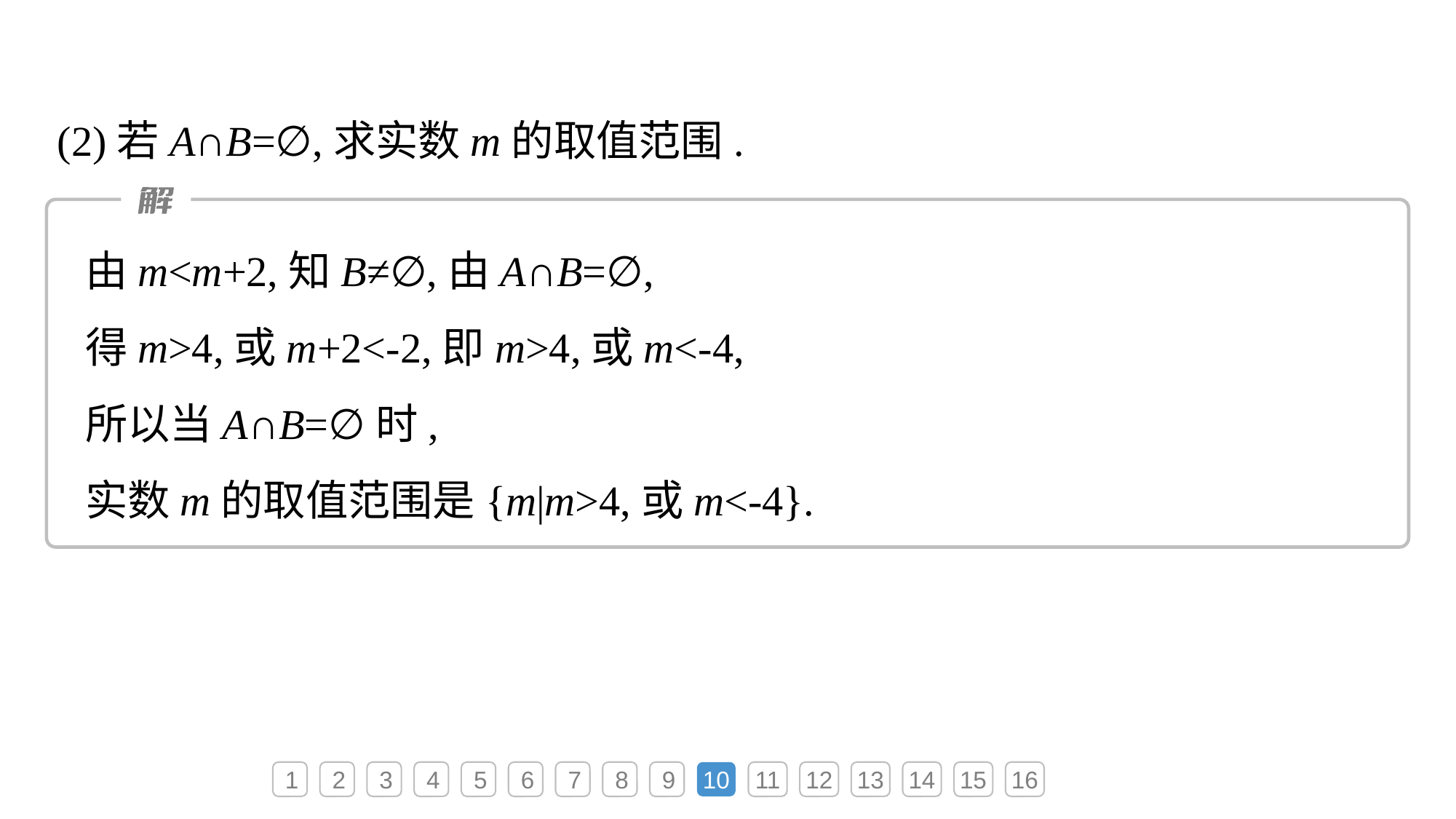

(2)若A∩B=∅,求实数m的取值范围.

由m<m+2,知B≠∅,由A∩B=∅,
得m>4,或m+2<-2,即m>4,或m<-4,
所以当A∩B=∅时,
实数m的取值范围是{m|m>4,或m<-4}.
1
2
3
4
5
6
7
8
9
10
11
12
13
14
15
16